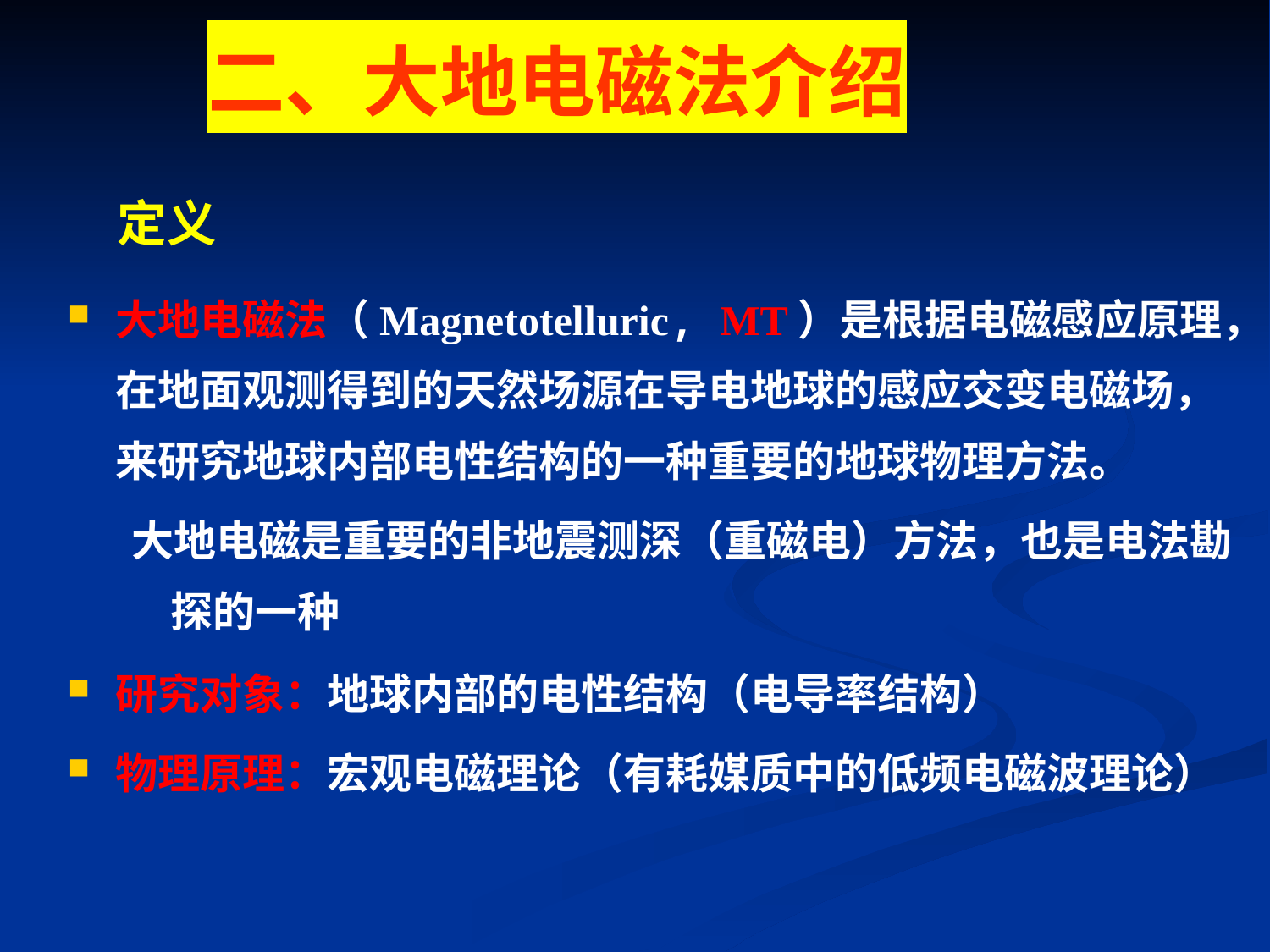

二、大地电磁法介绍
定义
大地电磁法（Magnetotelluric, MT）是根据电磁感应原理，在地面观测得到的天然场源在导电地球的感应交变电磁场，来研究地球内部电性结构的一种重要的地球物理方法。
大地电磁是重要的非地震测深（重磁电）方法，也是电法勘探的一种
研究对象：地球内部的电性结构（电导率结构）
物理原理：宏观电磁理论（有耗媒质中的低频电磁波理论）